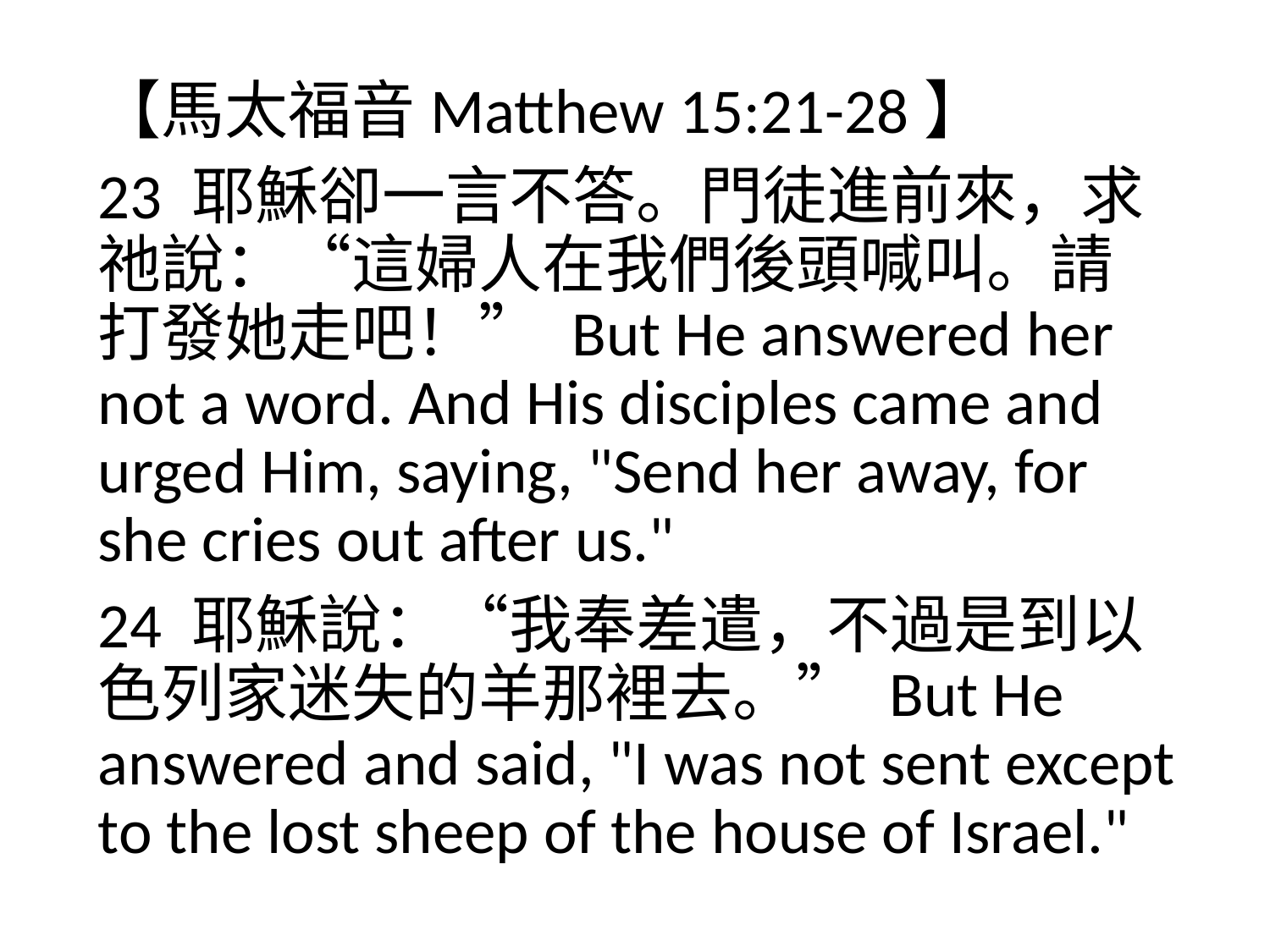

【馬太福音Matthew 15:21-28】
23 耶穌卻一言不答。門徒進前來，求祂說：“這婦人在我們後頭喊叫。請打發她走吧！” But He answered her not a word. And His disciples came and urged Him, saying, "Send her away, for she cries out after us."
24 耶穌說：“我奉差遣，不過是到以色列家迷失的羊那裡去。” But He answered and said, "I was not sent except to the lost sheep of the house of Israel."